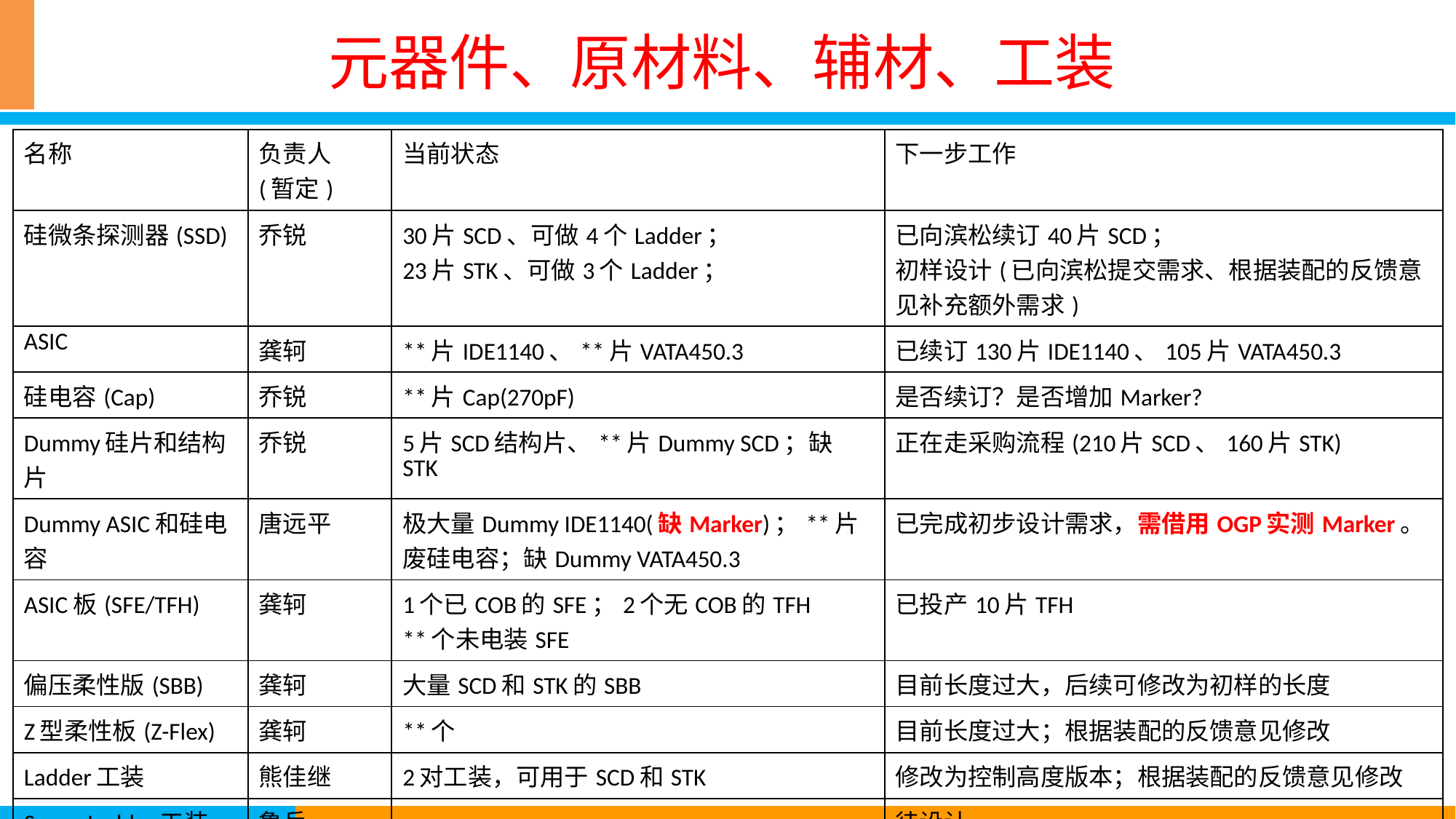

# 元器件、原材料、辅材、工装
| 名称 | 负责人 (暂定) | 当前状态 | 下一步工作 |
| --- | --- | --- | --- |
| 硅微条探测器(SSD) | 乔锐 | 30片SCD、可做4个Ladder； 23片STK、可做3个Ladder； | 已向滨松续订40片SCD； 初样设计(已向滨松提交需求、根据装配的反馈意见补充额外需求) |
| ASIC | 龚轲 | \*\*片IDE1140、\*\*片VATA450.3 | 已续订130片IDE1140、105片VATA450.3 |
| 硅电容(Cap) | 乔锐 | \*\*片Cap(270pF) | 是否续订？是否增加Marker? |
| Dummy硅片和结构片 | 乔锐 | 5片SCD结构片、\*\*片Dummy SCD；缺STK | 正在走采购流程(210片SCD、160片STK) |
| Dummy ASIC和硅电容 | 唐远平 | 极大量Dummy IDE1140(缺Marker)；\*\*片废硅电容；缺Dummy VATA450.3 | 已完成初步设计需求，需借用OGP实测Marker。 |
| ASIC板(SFE/TFH) | 龚轲 | 1个已COB的SFE；2个无COB的TFH \*\*个未电装SFE | 已投产10片TFH |
| 偏压柔性版(SBB) | 龚轲 | 大量SCD和STK的SBB | 目前长度过大，后续可修改为初样的长度 |
| Z型柔性板(Z-Flex) | 龚轲 | \*\*个 | 目前长度过大；根据装配的反馈意见修改 |
| Ladder工装 | 熊佳继 | 2对工装，可用于SCD和STK | 修改为控制高度版本；根据装配的反馈意见修改 |
| Super-Ladder工装 | 鲁兵 |  | 待设计 |
| 辅材 |  | 14管3145结构胶；6瓶EJ2189导电胶 | 优化胶水选型 |